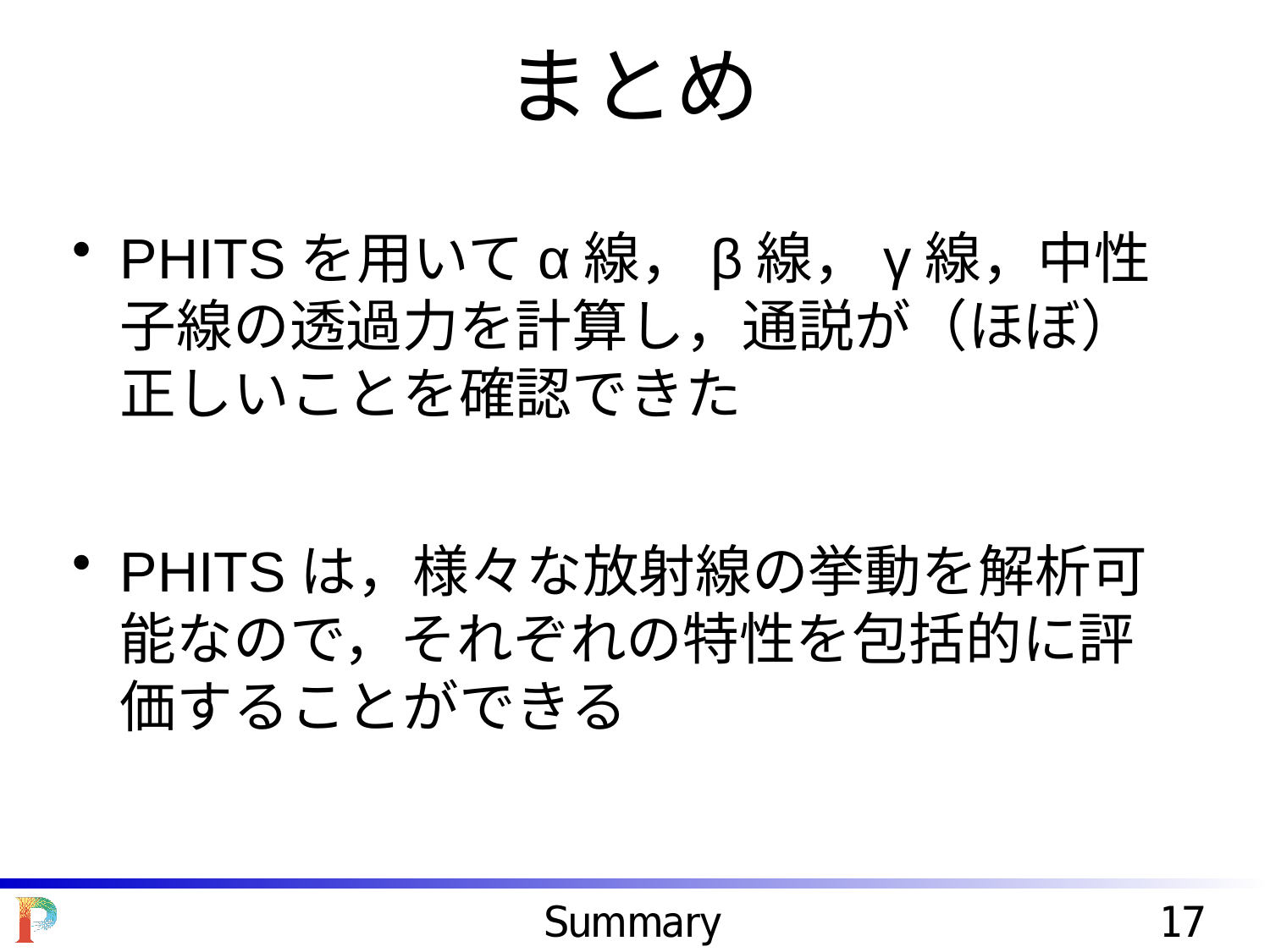

まとめ
PHITSを用いてα線，β線，γ線，中性子線の透過力を計算し，通説が（ほぼ）正しいことを確認できた

PHITSは，様々な放射線の挙動を解析可能なので，それぞれの特性を包括的に評価することができる
Summary